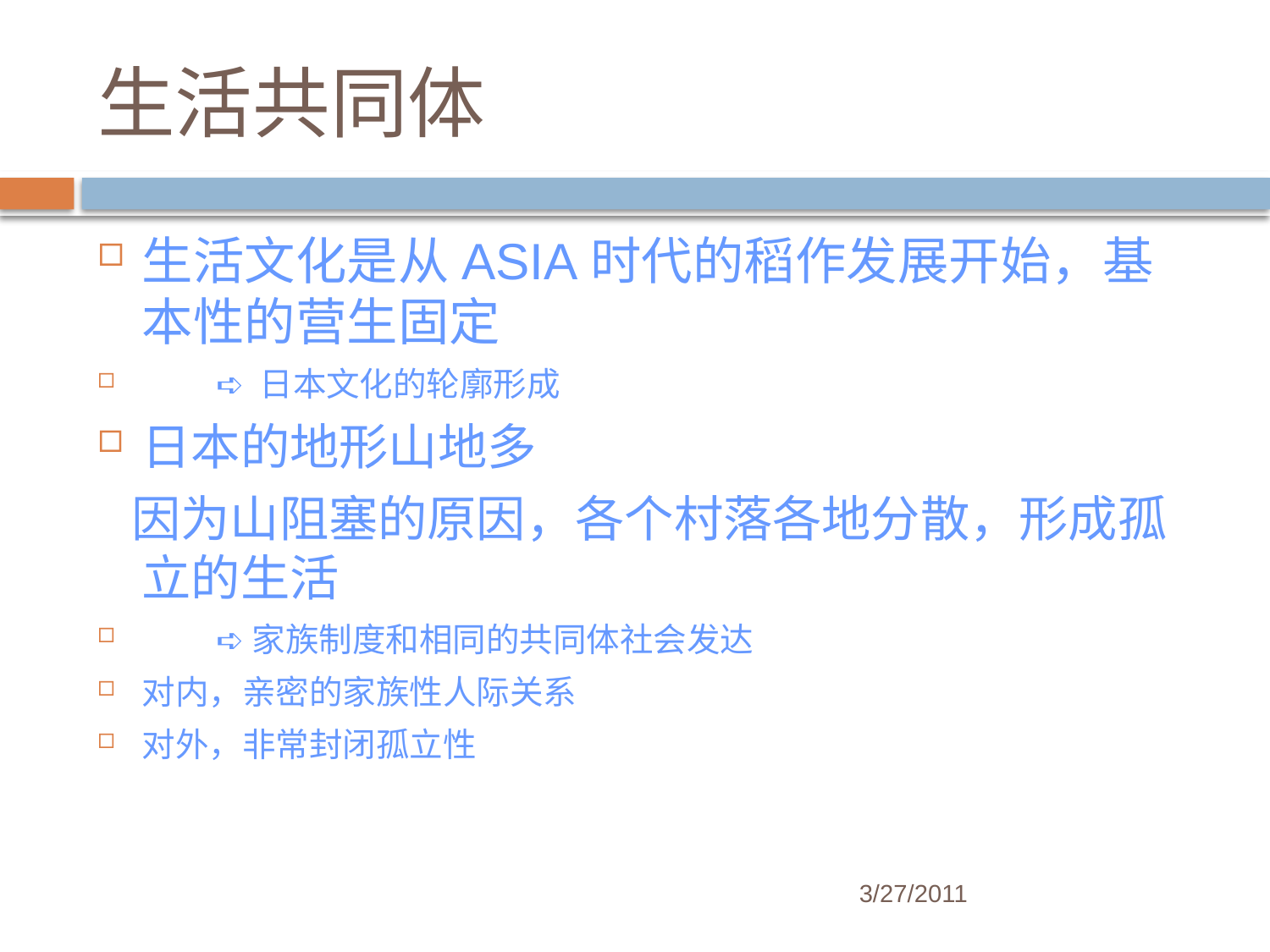

# 生活共同体
生活文化是从ASIA时代的稻作发展开始，基本性的营生固定
          ➪ 日本文化的轮廓形成
日本的地形山地多
  因为山阻塞的原因，各个村落各地分散，形成孤立的生活
          ➪家族制度和相同的共同体社会发达
对内，亲密的家族性人际关系
对外，非常封闭孤立性

3/27/2011